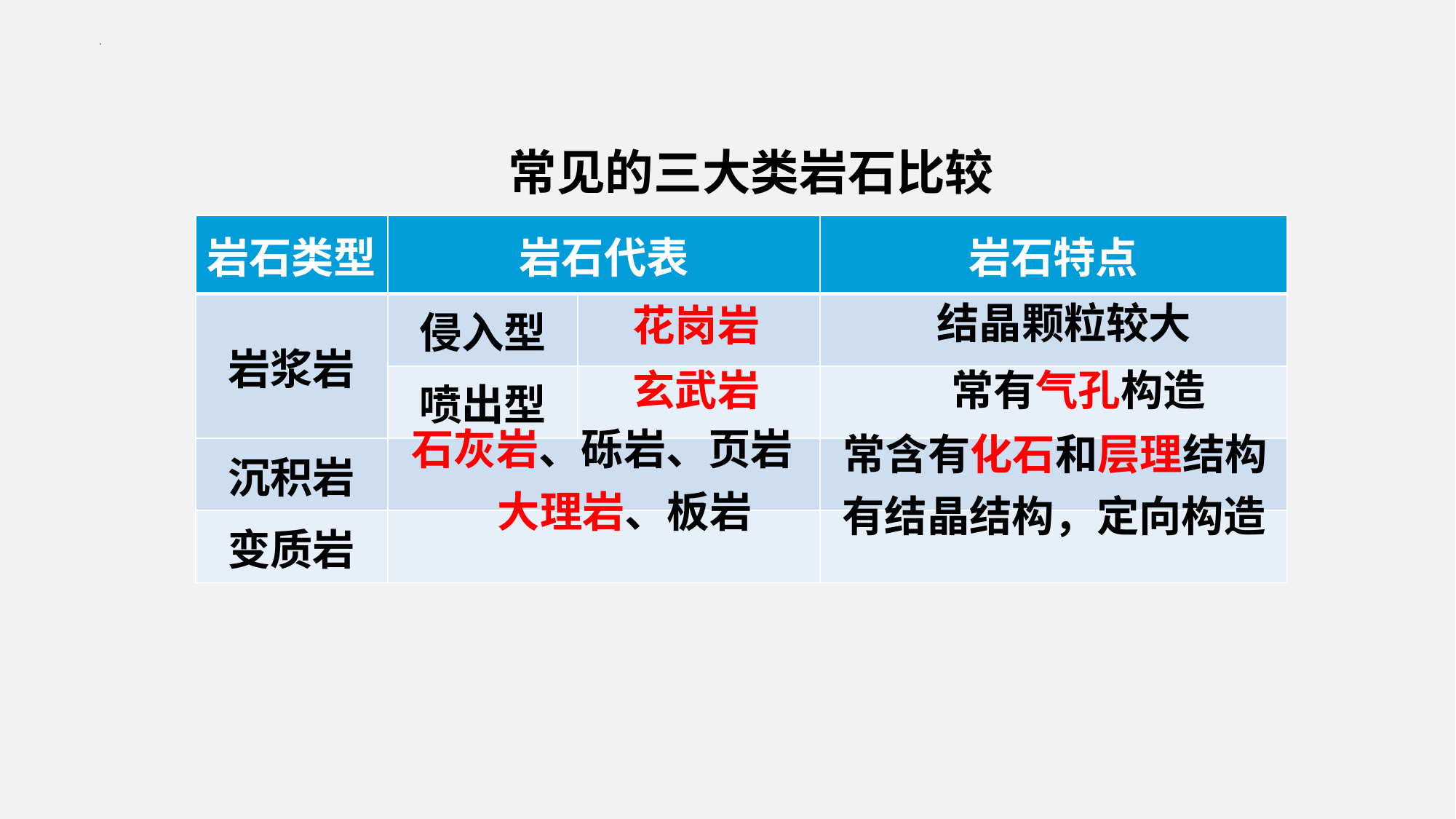

常见的三大类岩石比较
| 岩石类型 | 岩石代表 |  | 岩石特点 |
| --- | --- | --- | --- |
| 岩浆岩 | 侵入型 |  |  |
|  | 喷出型 |  |  |
| 沉积岩 |  |  |  |
| 变质岩 |  |  |  |
结晶颗粒较大
花岗岩
玄武岩
常有气孔构造
石灰岩、砾岩、页岩
常含有化石和层理结构
大理岩、板岩
有结晶结构，定向构造